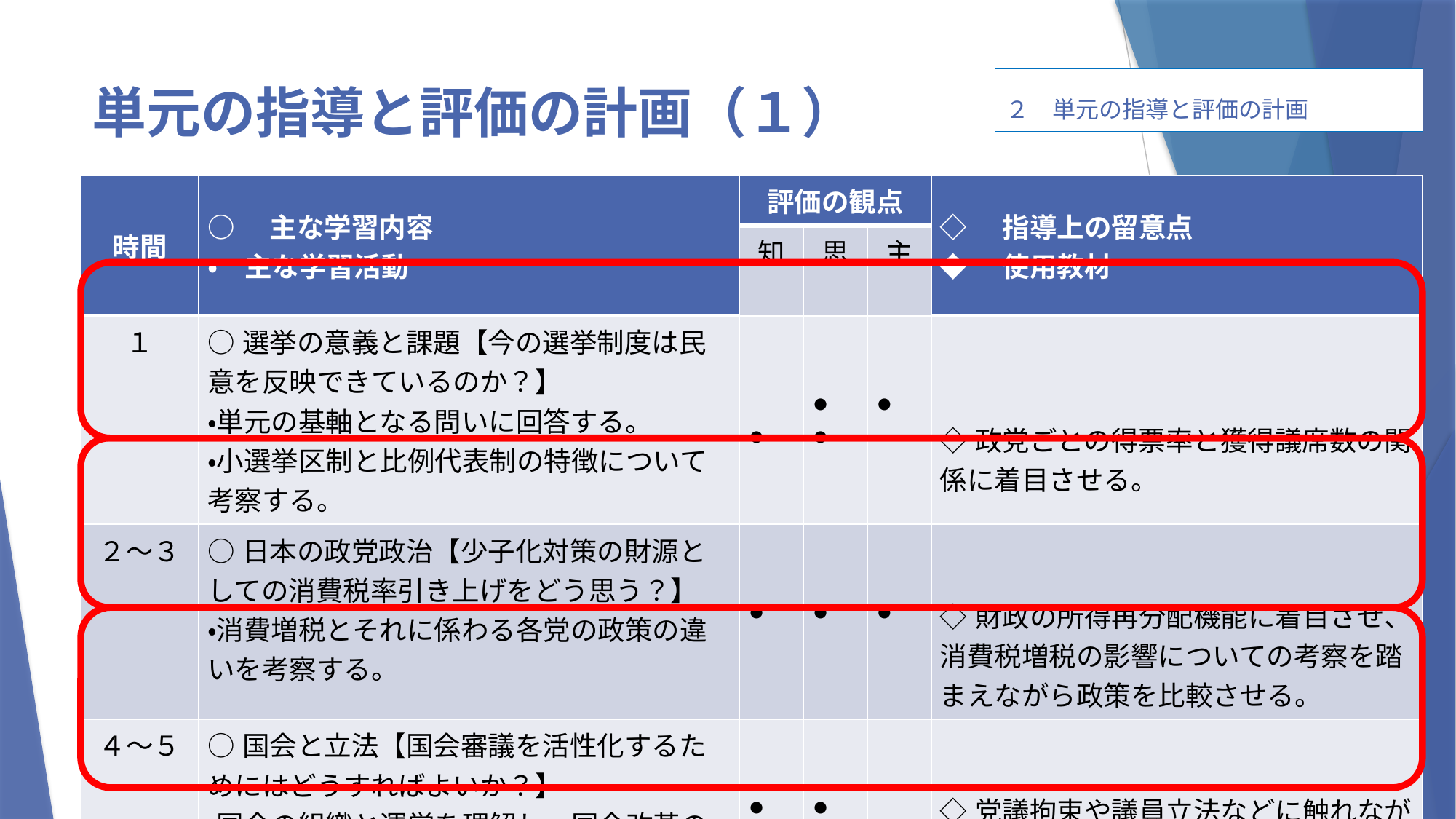

２　単元の指導と評価の計画
# 単元の指導と評価の計画（１）
| 時間 | ○　主な学習内容 ・　主な学習活動 | 評価の観点 |  |  | ◇　指導上の留意点 ◆　使用教材 |
| --- | --- | --- | --- | --- | --- |
|  |  | 知 | 思 | 主 |  |
| １ | ○選挙の意義と課題【今の選挙制度は民意を反映できているのか？】 ・単元の基軸となる問いに回答する。 ・小選挙区制と比例代表制の特徴について考察する。 | ● | ● ● | ● | ◇政党ごとの得票率と獲得議席数の関係に着目させる。 |
| ２～３ | ○日本の政党政治【少子化対策の財源としての消費税率引き上げをどう思う？】 ・消費増税とそれに係わる各党の政策の違いを考察する。 | ● | ● | ● | ◇財政の所得再分配機能に着目させ、消費税増税の影響についての考察を踏まえながら政策を比較させる。 |
| ４～５ | ○国会と立法【国会審議を活性化するためにはどうすればよいか？】 ・国会の組織と運営を理解し、国会改革の意義について考察する。 | ● | ● |  | ◇党議拘束や議員立法などに触れながら、国会運営の特徴についての理解を深める。 |